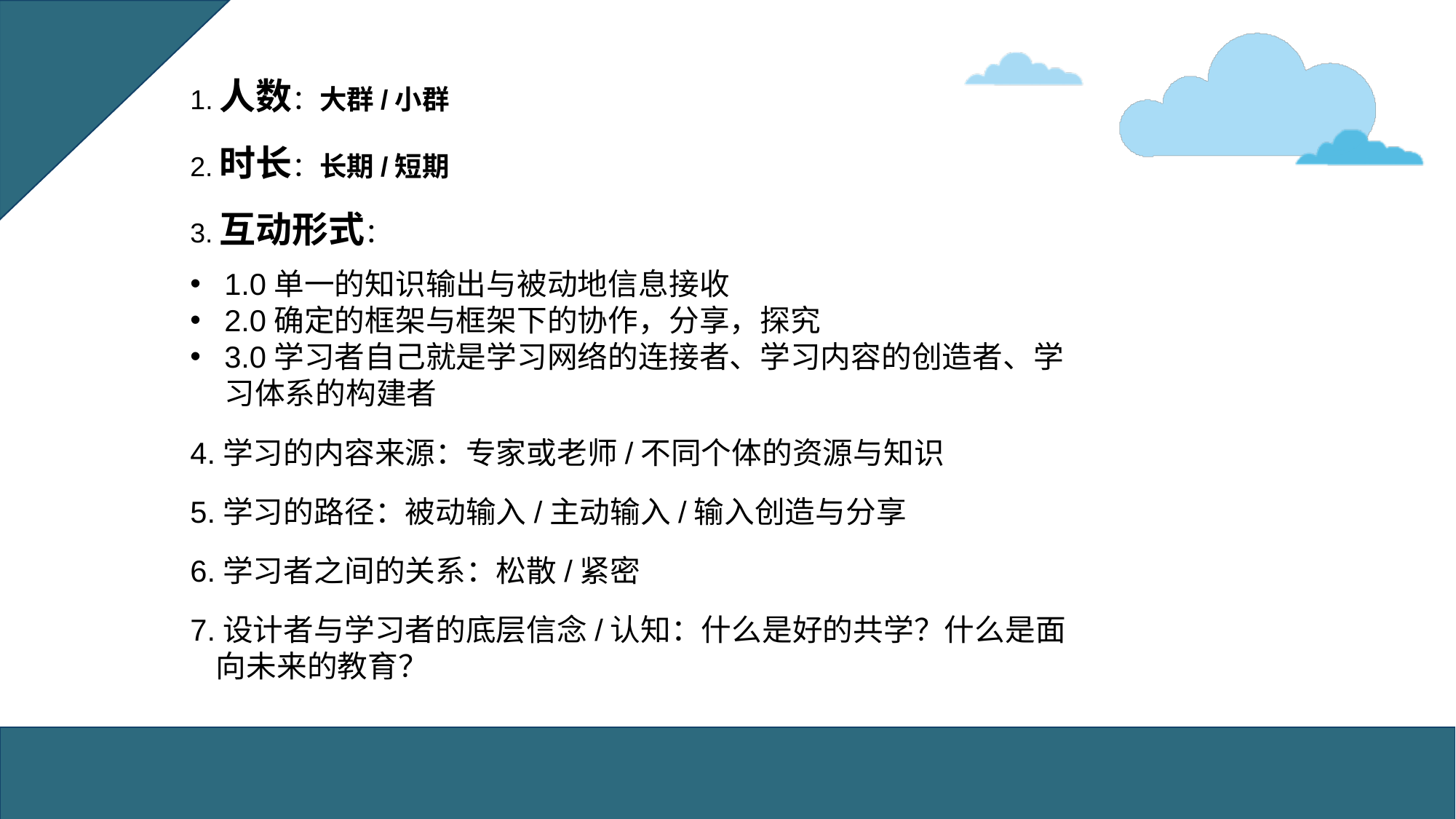

1.人数：大群/小群

2.时长：长期/短期

3.互动形式：

1.0单一的知识输出与被动地信息接收
2.0确定的框架与框架下的协作，分享，探究
3.0学习者自己就是学习网络的连接者、学习内容的创造者、学习体系的构建者

4.学习的内容来源：专家或老师/不同个体的资源与知识

5.学习的路径：被动输入/主动输入/输入创造与分享

6.学习者之间的关系：松散/紧密

7.设计者与学习者的底层信念/认知：什么是好的共学？什么是面向未来的教育？